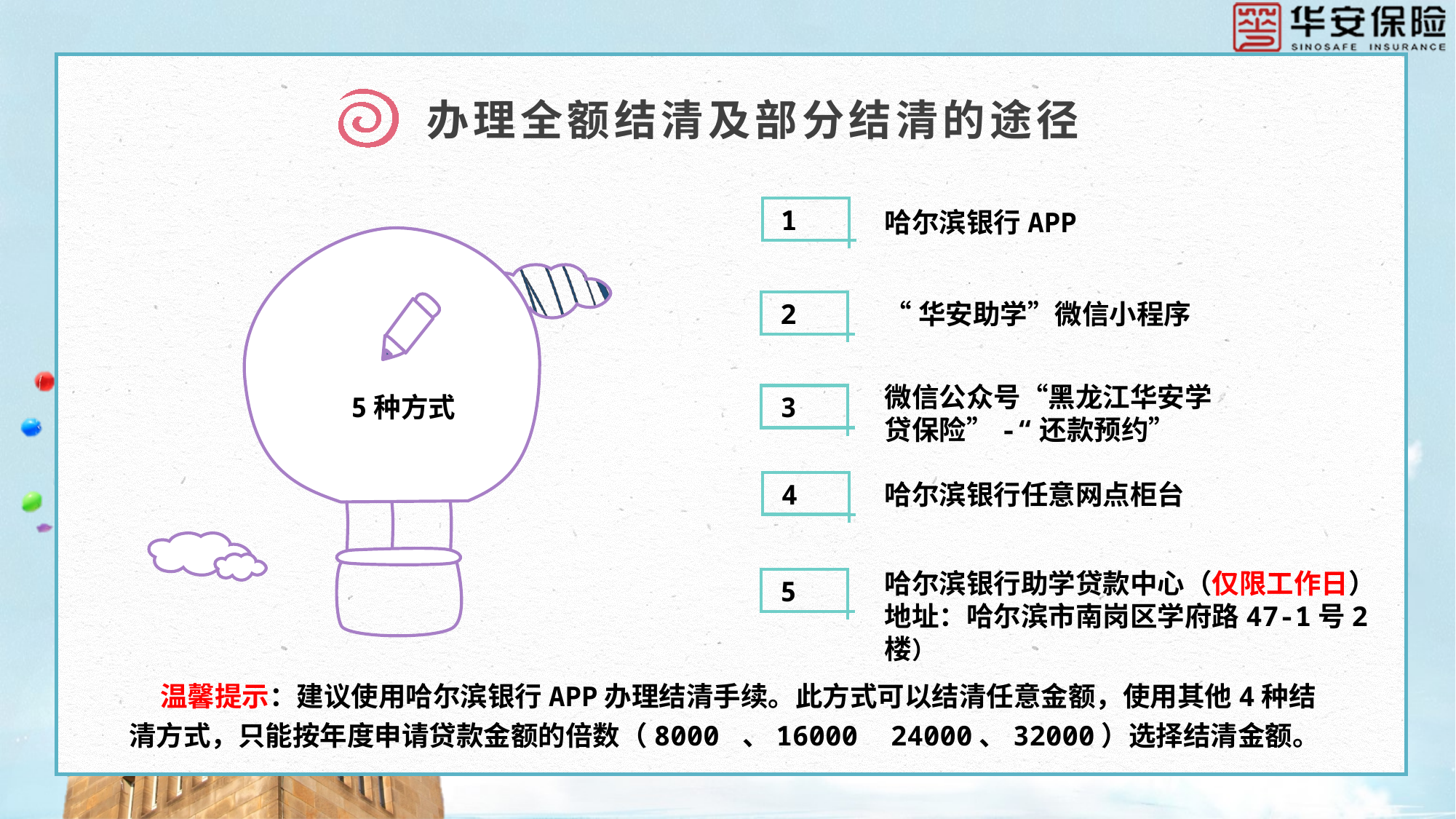

办理全额结清及部分结清的途径

1
哈尔滨银行APP

5种方式

2
“华安助学”微信小程序

微信公众号“黑龙江华安学贷保险”-“还款预约”
3

4
哈尔滨银行任意网点柜台

哈尔滨银行助学贷款中心（仅限工作日）
地址：哈尔滨市南岗区学府路47-1号2楼）

5

    温馨提示：建议使用哈尔滨银行APP办理结清手续。此方式可以结清任意金额，使用其他4种结清方式，只能按年度申请贷款金额的倍数（8000 、16000  24000、32000）选择结清金额。